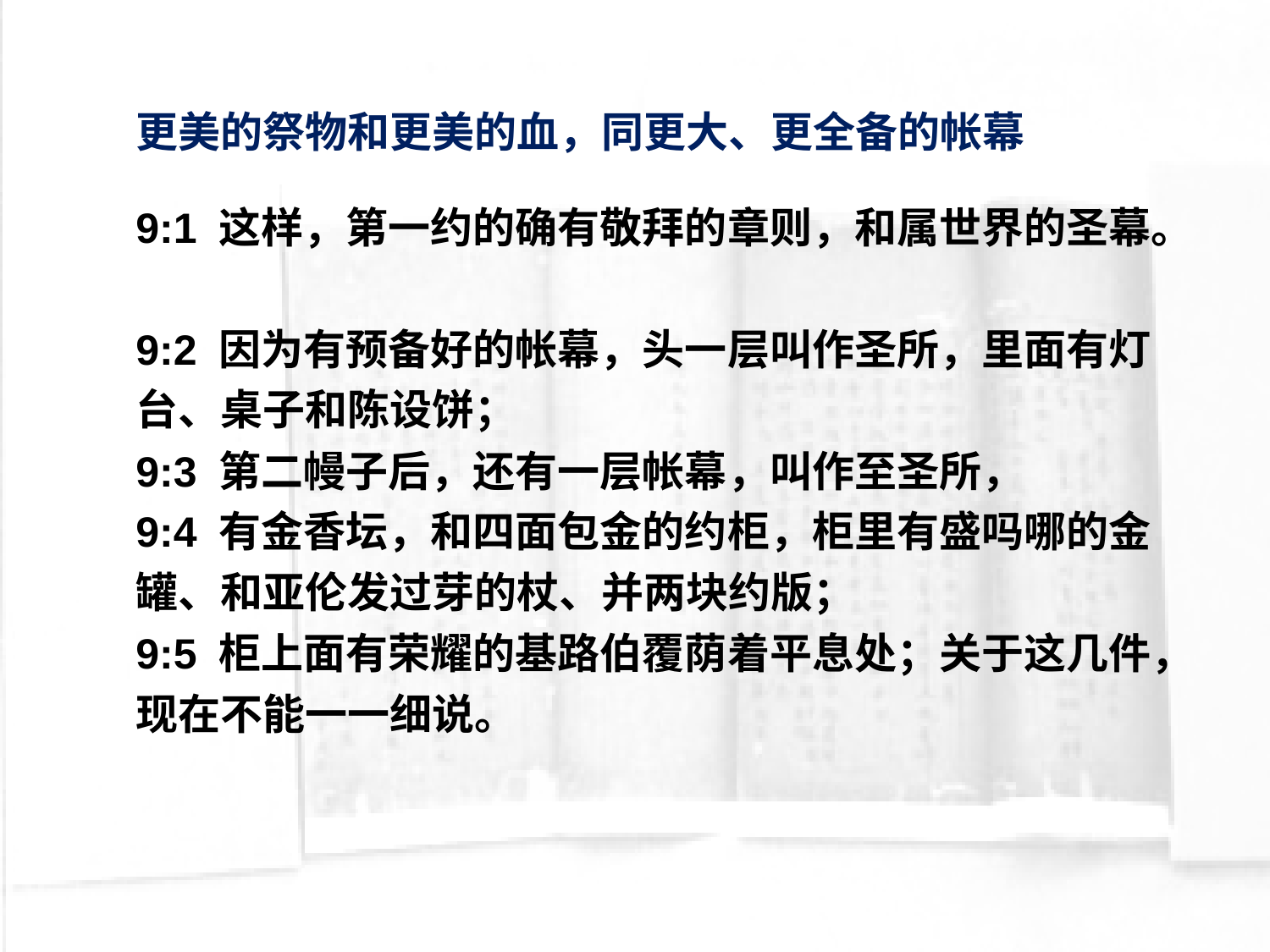

更美的祭物和更美的血，同更大、更全备的帐幕
9:1 这样，第一约的确有敬拜的章则，和属世界的圣幕。
9:2 因为有预备好的帐幕，头一层叫作圣所，里面有灯台、桌子和陈设饼；
9:3 第二幔子后，还有一层帐幕，叫作至圣所，
9:4 有金香坛，和四面包金的约柜，柜里有盛吗哪的金罐、和亚伦发过芽的杖、并两块约版；
9:5 柜上面有荣耀的基路伯覆荫着平息处；关于这几件，现在不能一一细说。